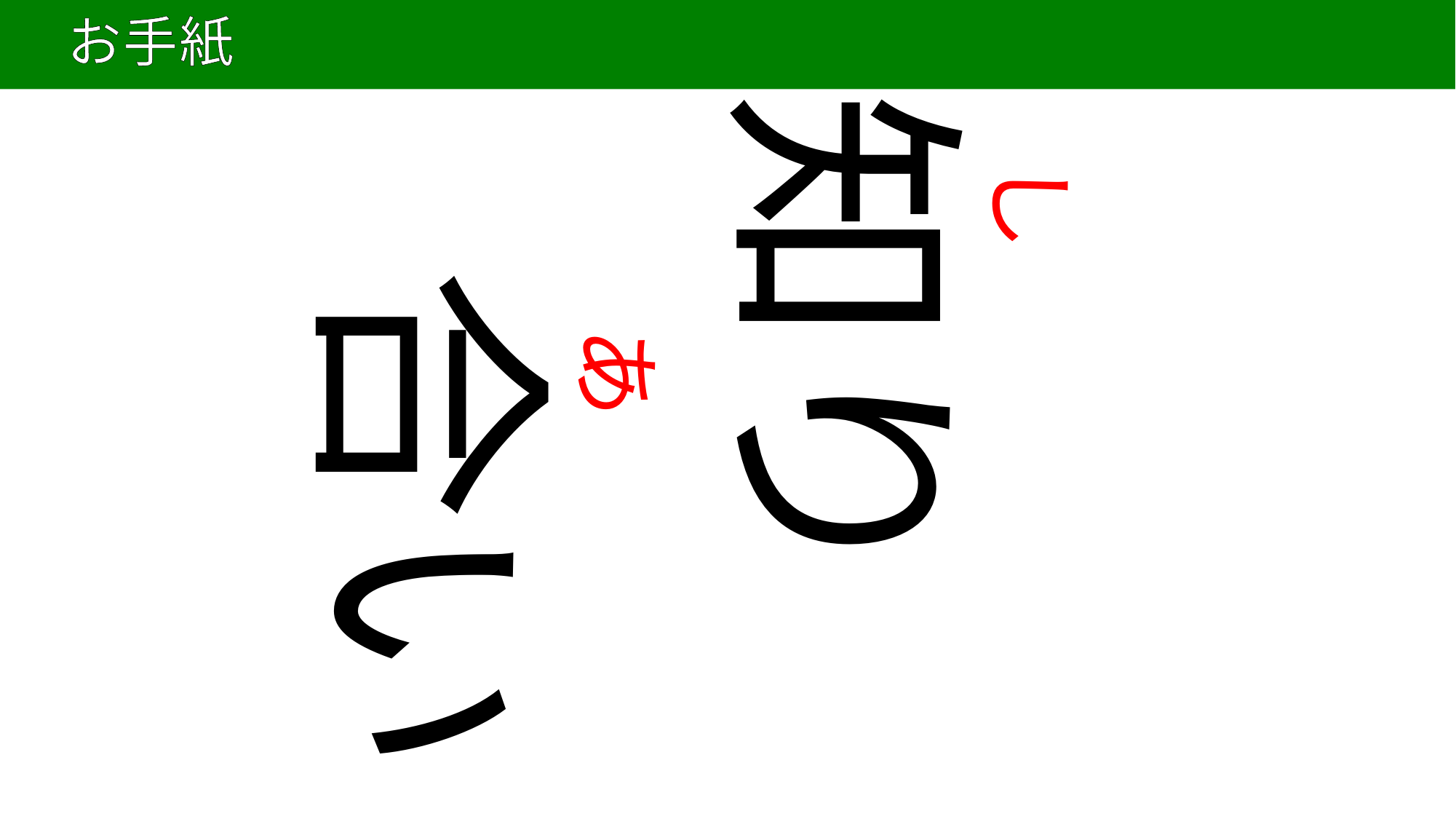

# お手紙
7
知り
し
合い
あ